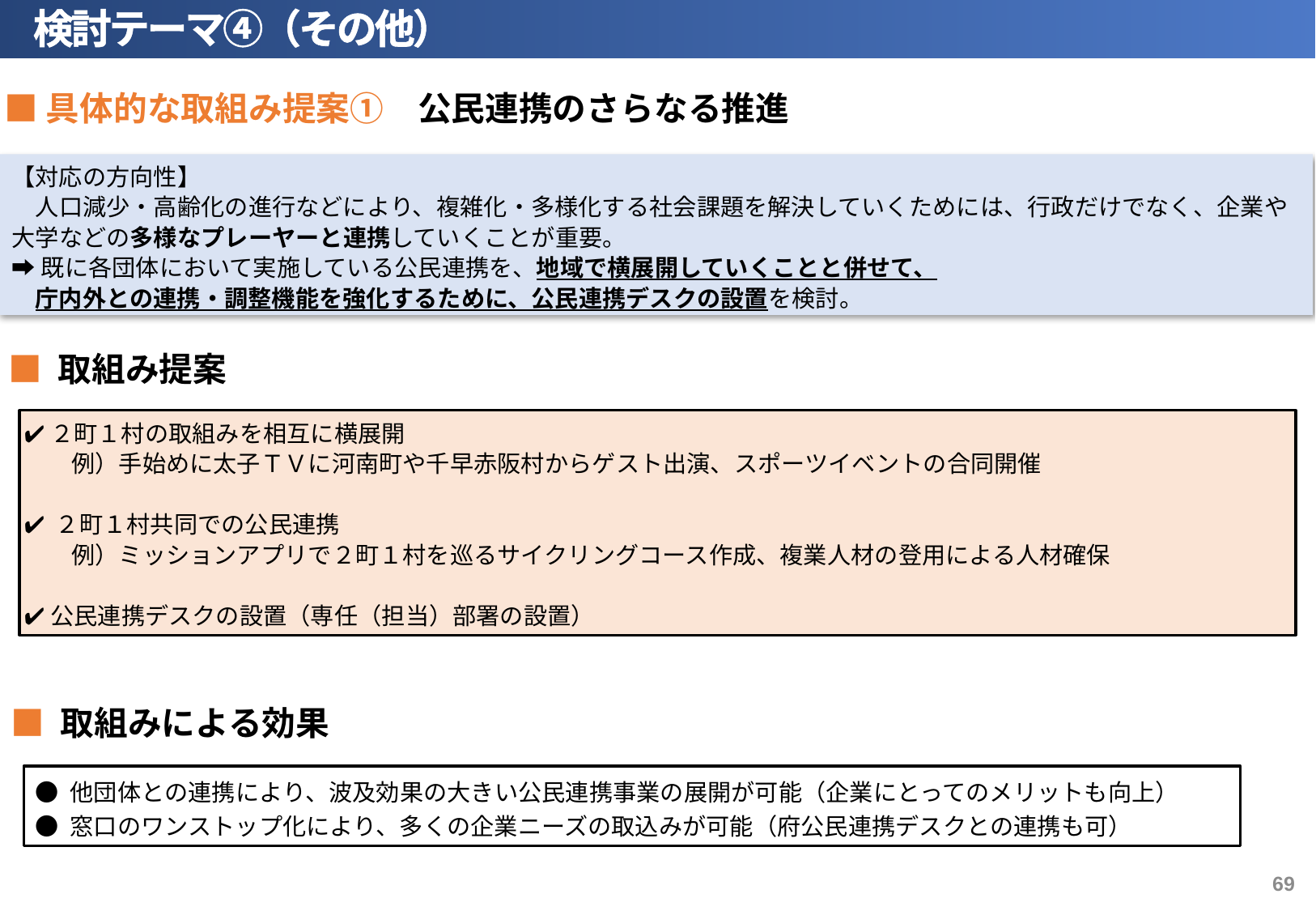

検討テーマ④（その他）

■具体的な取組み提案①　公民連携のさらなる推進
【対応の方向性】
　人口減少・高齢化の進行などにより、複雑化・多様化する社会課題を解決していくためには、行政だけでなく、企業や大学などの多様なプレーヤーと連携していくことが重要。
➡既に各団体において実施している公民連携を、地域で横展開していくことと併せて、
　庁内外との連携・調整機能を強化するために、公民連携デスクの設置を検討。
■ 取組み提案
✔２町１村の取組みを相互に横展開
　　例）手始めに太子ＴＶに河南町や千早赤阪村からゲスト出演、スポーツイベントの合同開催

✔ ２町１村共同での公民連携
　　例）ミッションアプリで２町１村を巡るサイクリングコース作成、複業人材の登用による人材確保

✔公民連携デスクの設置（専任（担当）部署の設置）
■ 取組みによる効果
● 他団体との連携により、波及効果の大きい公民連携事業の展開が可能（企業にとってのメリットも向上）
● 窓口のワンストップ化により、多くの企業ニーズの取込みが可能（府公民連携デスクとの連携も可）

69